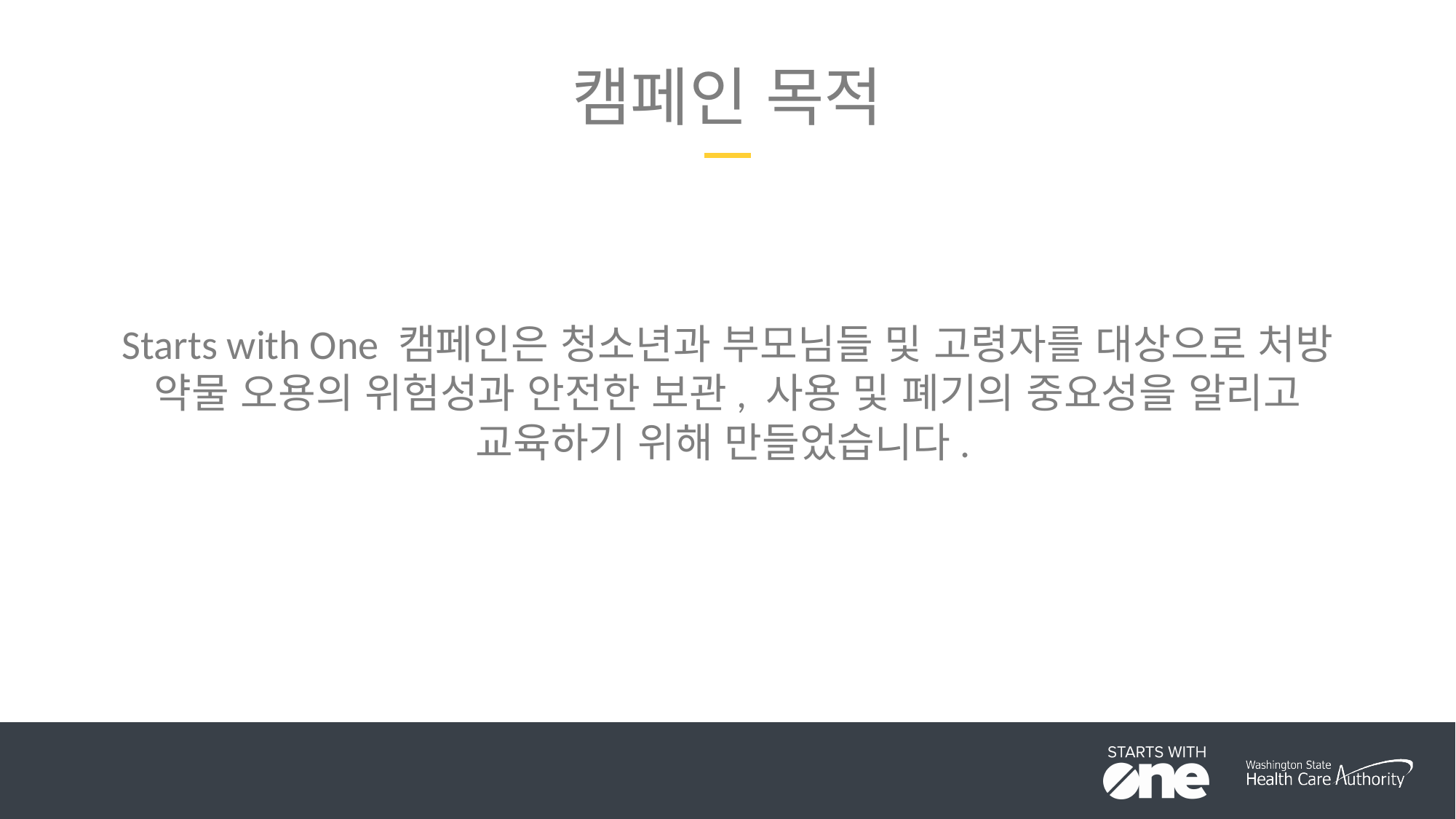

# 캠페인 목적
Starts with One 캠페인은 청소년과 부모님들 및 고령자를 대상으로 처방 약물 오용의 위험성과 안전한 보관, 사용 및 폐기의 중요성을 알리고 교육하기 위해 만들었습니다.